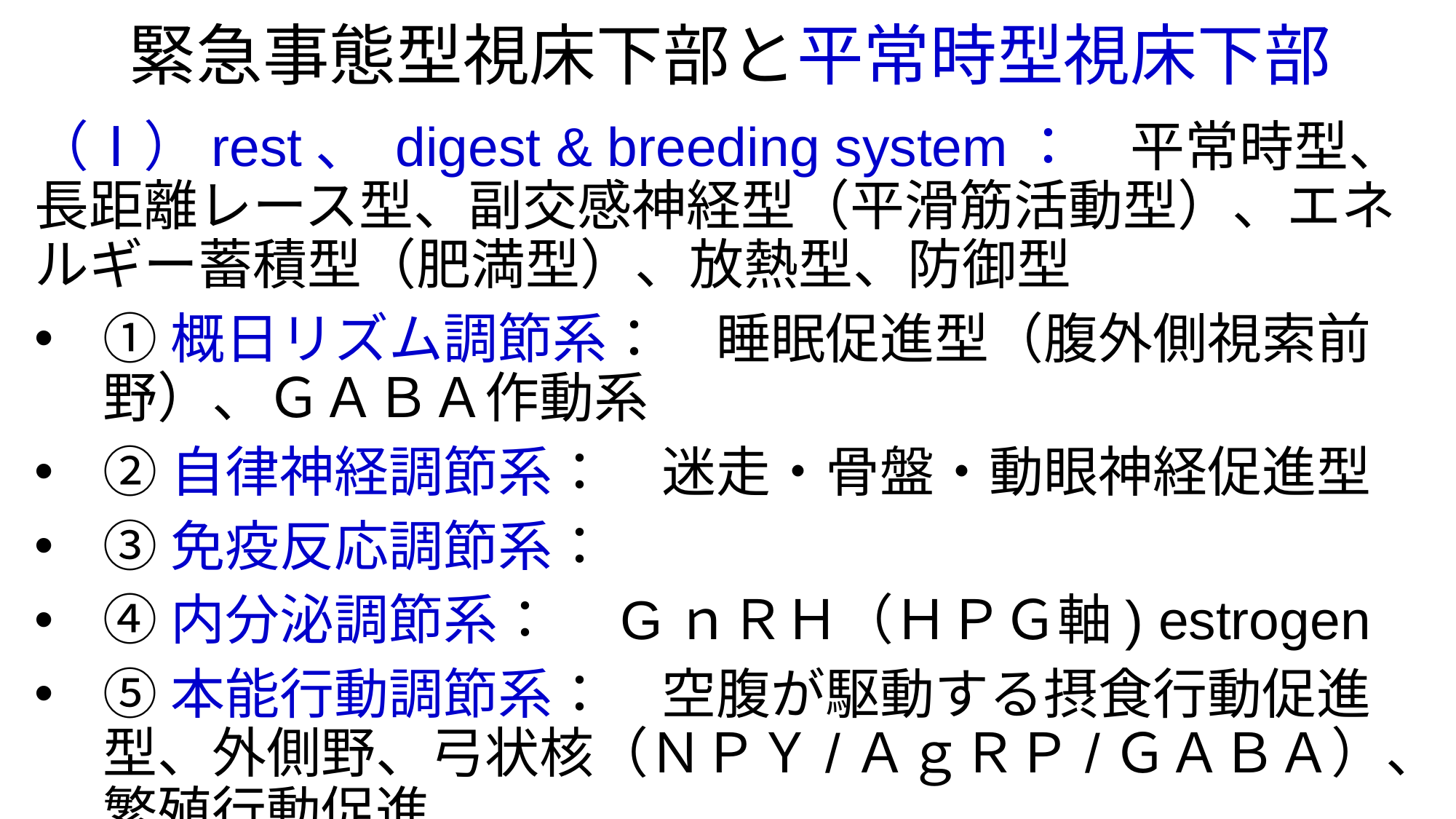

# 緊急事態型視床下部と平常時型視床下部
（Ⅰ）rest、 digest & breeding system：　平常時型、長距離レース型、副交感神経型（平滑筋活動型）、エネルギー蓄積型（肥満型）、放熱型、防御型
①概日リズム調節系：　睡眠促進型（腹外側視索前野）、ＧＡＢＡ作動系
②自律神経調節系：　迷走・骨盤・動眼神経促進型
③免疫反応調節系：
④内分泌調節系：　GｎＲＨ（ＨＰＧ軸) estrogen
⑤本能行動調節系：　空腹が駆動する摂食行動促進型、外側野、弓状核（ＮＰＹ/ＡｇＲＰ/ＧＡＢＡ）、繁殖行動促進